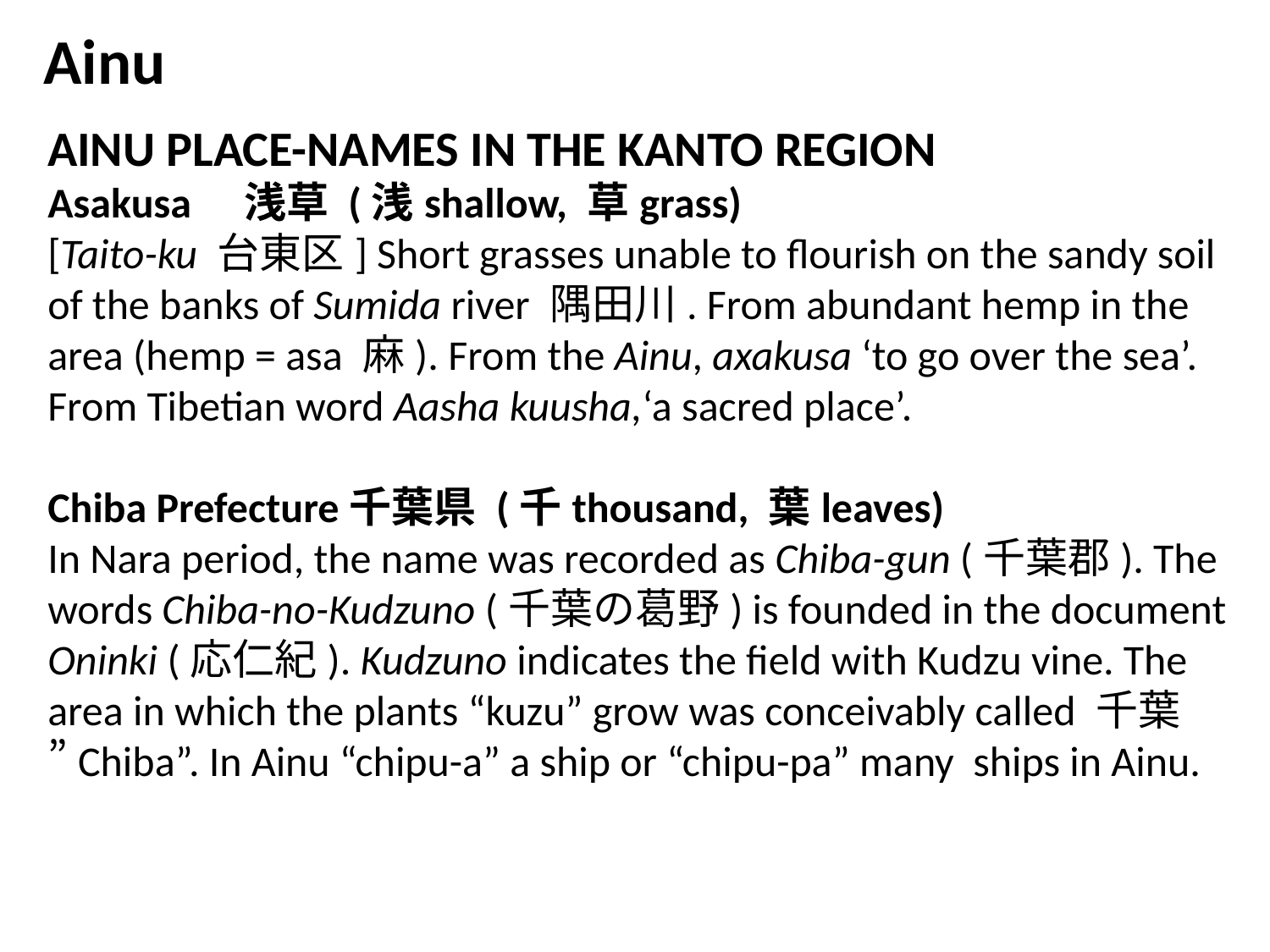

Ainu
AINU PLACE-NAMES IN THE KANTO REGION
Asakusa　浅草 (浅shallow, 草grass)
[Taito-ku 台東区] Short grasses unable to flourish on the sandy soil of the banks of Sumida river 隅田川. From abundant hemp in the area (hemp = asa 麻). From the Ainu, axakusa ‘to go over the sea’. From Tibetian word Aasha kuusha,‘a sacred place’.

Chiba Prefecture千葉県 (千thousand, 葉leaves)
In Nara period, the name was recorded as Chiba-gun (千葉郡). The words Chiba-no-Kudzuno (千葉の葛野) is founded in the document Oninki (応仁紀). Kudzuno indicates the field with Kudzu vine. The area in which the plants “kuzu” grow was conceivably called 千葉 ”Chiba”. In Ainu “chipu-a” a ship or “chipu-pa” many  ships in Ainu.